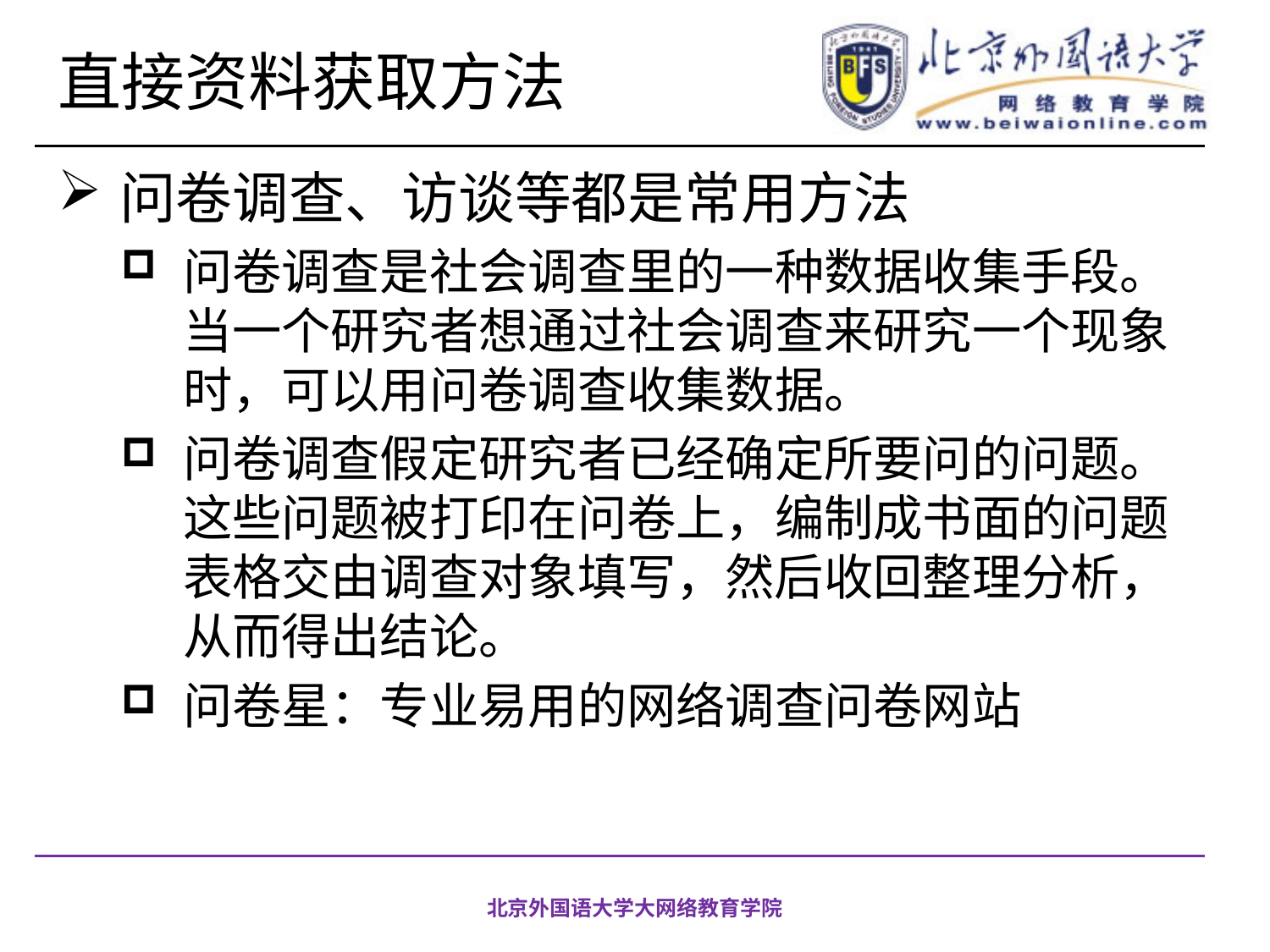

# 直接资料获取方法
问卷调查、访谈等都是常用方法
问卷调查是社会调查里的一种数据收集手段。当一个研究者想通过社会调查来研究一个现象时，可以用问卷调查收集数据。
问卷调查假定研究者已经确定所要问的问题。这些问题被打印在问卷上，编制成书面的问题表格交由调查对象填写，然后收回整理分析，从而得出结论。
问卷星：专业易用的网络调查问卷网站

北京外国语大学大网络教育学院
42